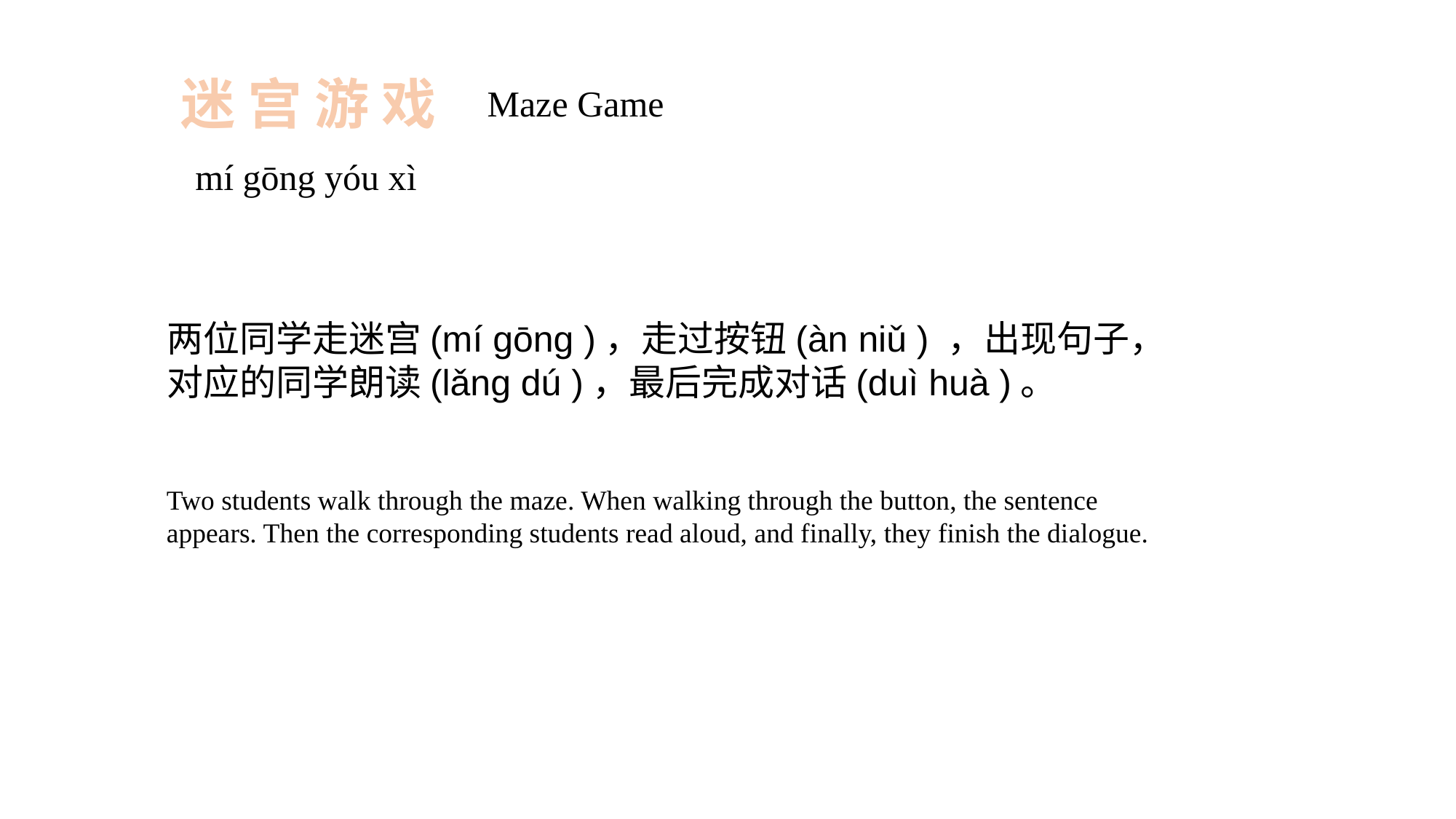

迷 宫 游 戏
Maze Game
mí gōng yóu xì
两位同学走迷宫(mí gōng )，走过按钮(àn niǔ ) ，出现句子，对应的同学朗读(lǎng dú )，最后完成对话(duì huà )。
Two students walk through the maze. When walking through the button, the sentence appears. Then the corresponding students read aloud, and finally, they finish the dialogue.